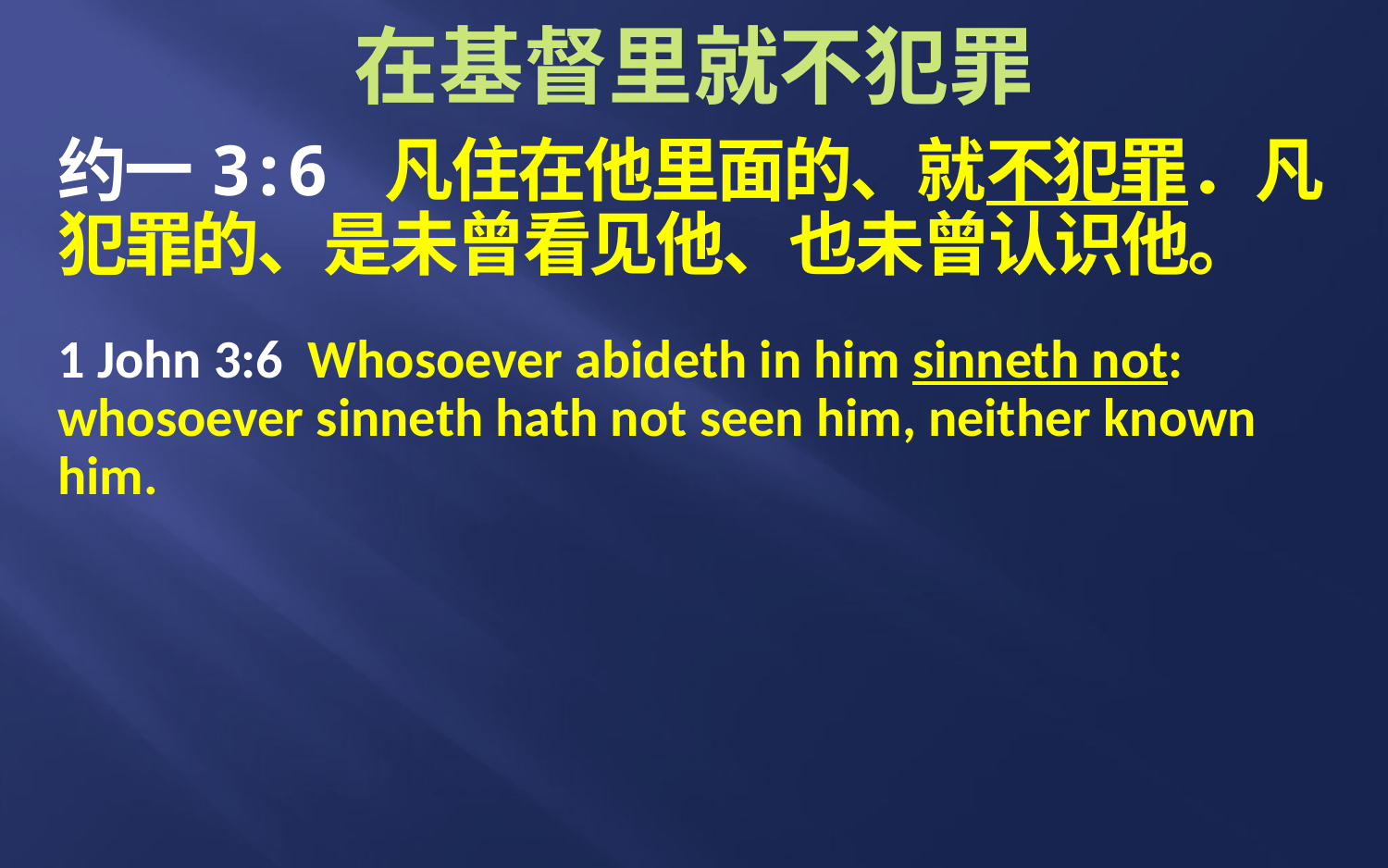

# 在基督里就不犯罪
约一3:6 凡住在他里面的、就不犯罪．凡犯罪的、是未曾看见他、也未曾认识他。
1 John 3:6  Whosoever abideth in him sinneth not: whosoever sinneth hath not seen him, neither known him.